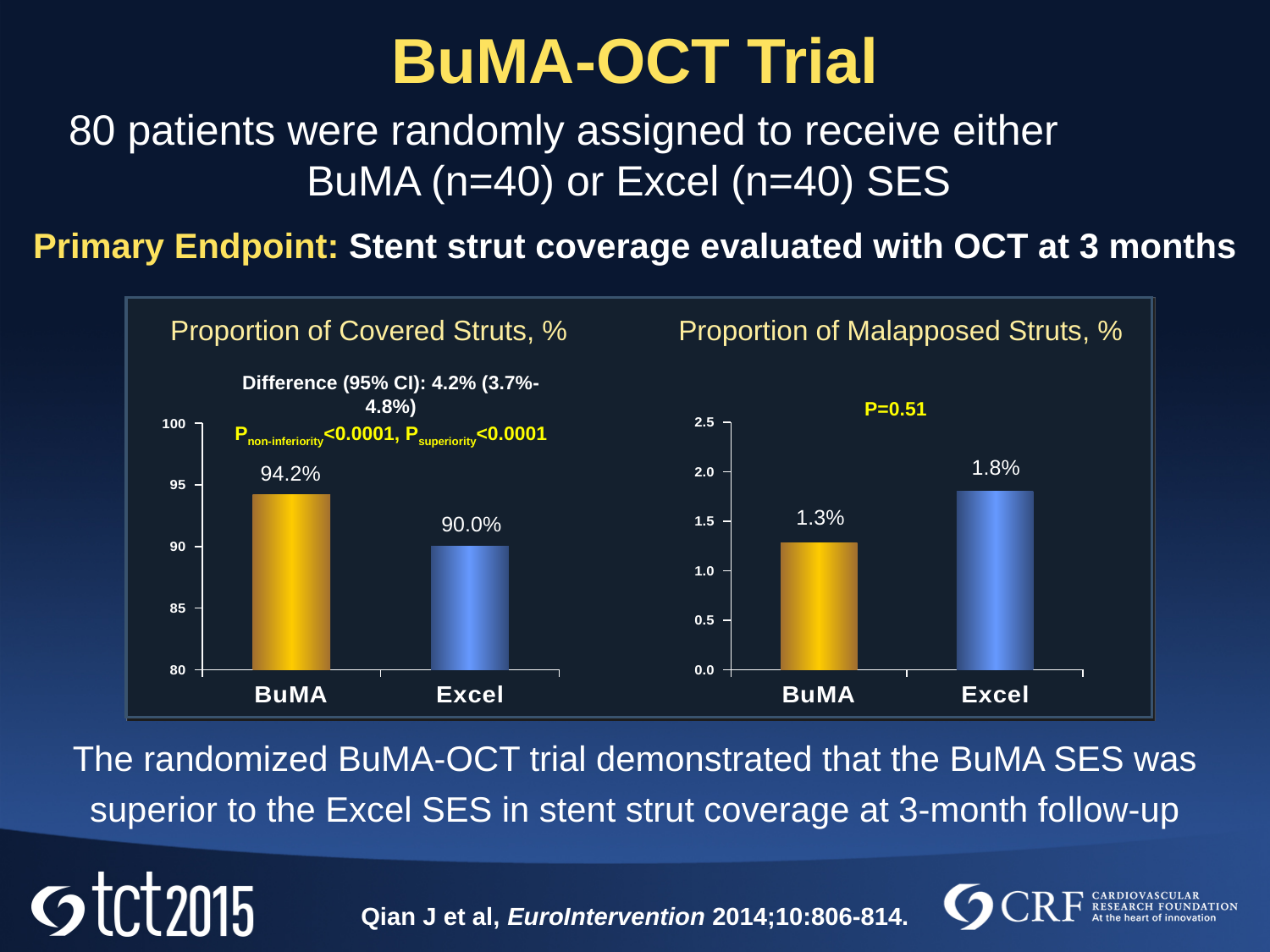

# BuMA-OCT Trial
80 patients were randomly assigned to receive either             BuMA (n=40) or Excel (n=40) SES

Primary Endpoint: Stent strut coverage evaluated with OCT at 3 months

Proportion of Covered Struts, %
Proportion of Malapposed Struts, %
Difference (95% CI): 4.2% (3.7%-4.8%)

Pnon-inferiority<0.0001, Psuperiority<0.0001
P=0.51

### Chart

| Category | 系列 1 |
|---|---|
| BuMA | 1.28 |
| Excel | 1.8 |

### Chart

| Category | 系列 1 |
|---|---|
| BuMA | 94.2 |
| Excel | 90.0 |
1.8%
94.2%
1.3%
90.0%
The randomized BuMA-OCT trial demonstrated that the BuMA SES was superior to the Excel SES in stent strut coverage at 3-month follow-up
Qian J et al, EuroIntervention 2014;10:806-814.